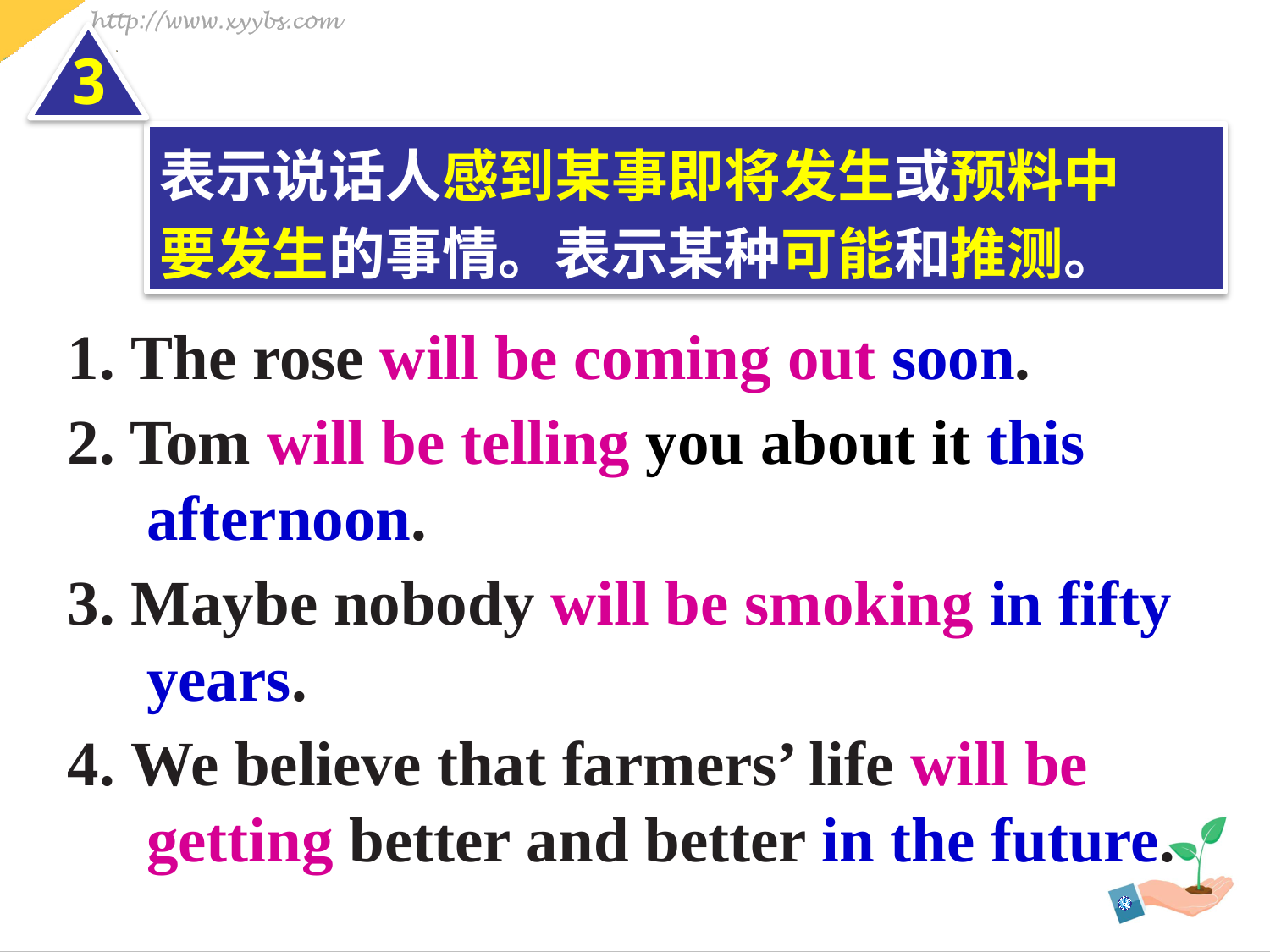

3
表示说话人感到某事即将发生或预料中
要发生的事情。表示某种可能和推测。
1. The rose will be coming out soon.
2. Tom will be telling you about it this
     afternoon.
3. Maybe nobody will be smoking in fifty
     years.
4. We believe that farmers’ life will be
     getting better and better in the future.